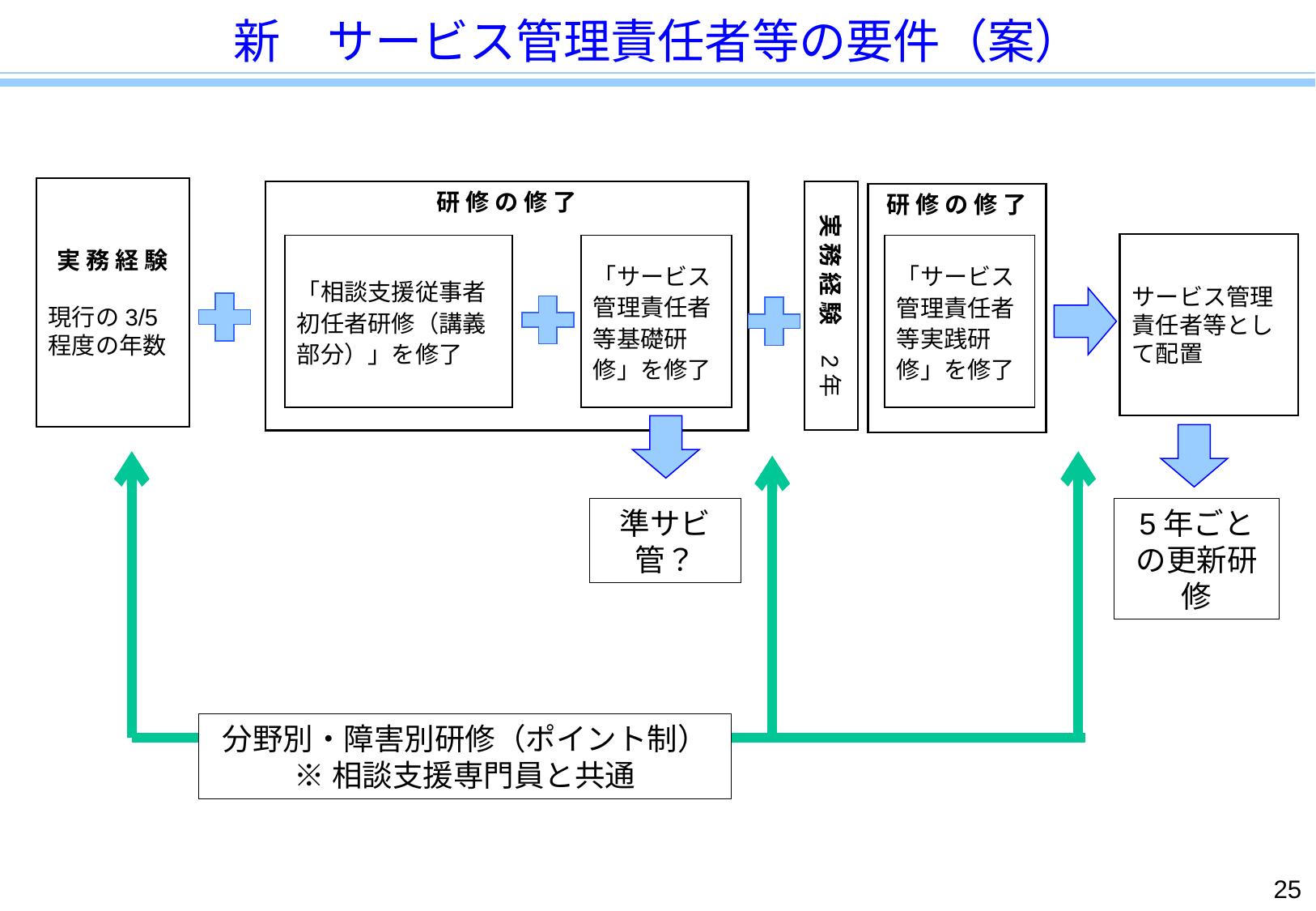

新　サービス管理責任者等の要件（案）
実 務 経 験

現行の3/5程度の年数
研 修 の 修 了
実 務 経 験　2年
研 修 の 修 了
サービス管理責任者等として配置
「サービス管理責任者等基礎研修」を修了
「相談支援従事者初任者研修（講義部分）」を修了
「サービス管理責任者等実践研修」を修了

準サビ管？
5年ごとの更新研修
分野別・障害別研修（ポイント制）
※相談支援専門員と共通
25